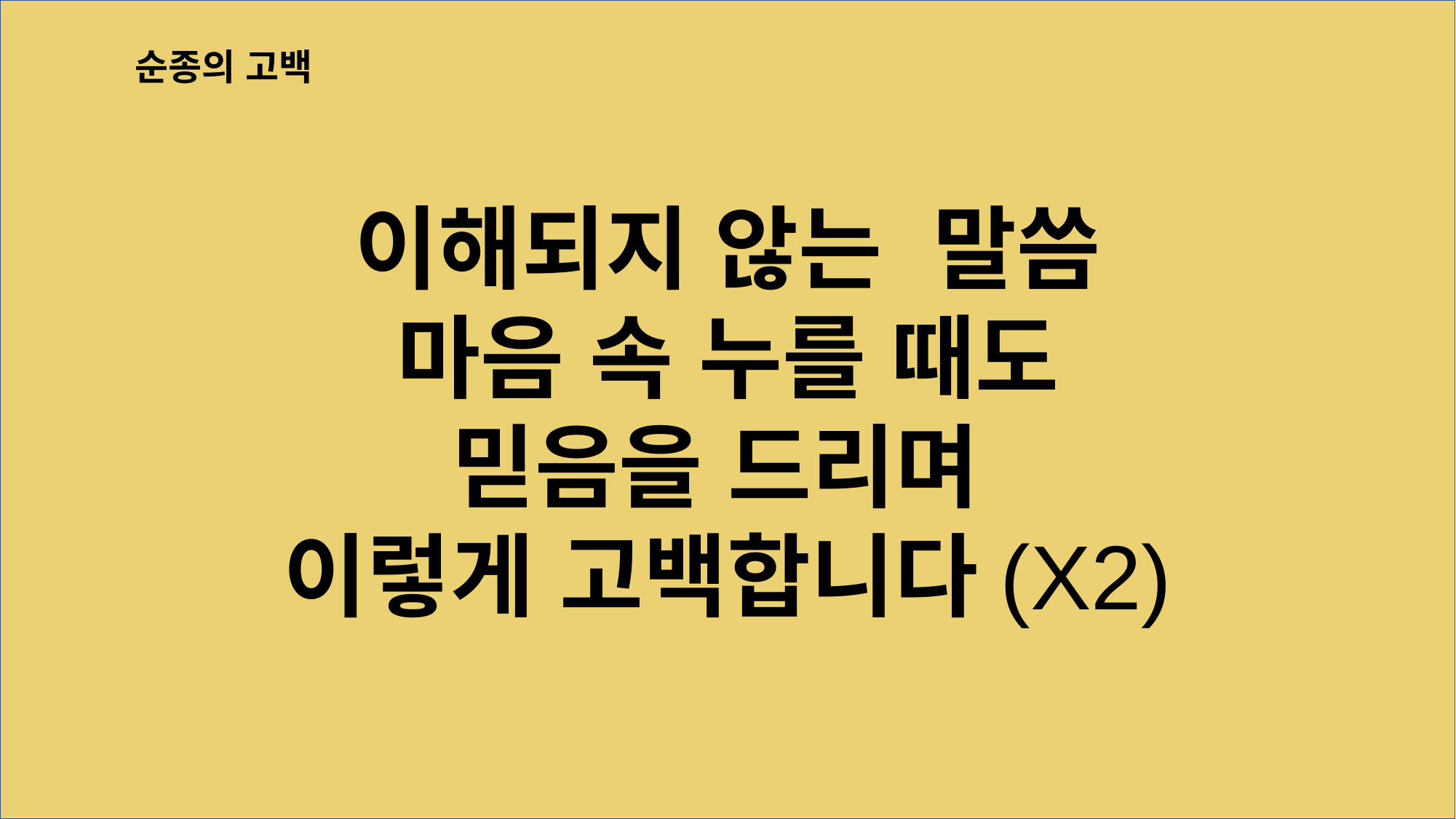

이해되지 않는  말씀
마음 속 누를 때도
믿음을 드리며
이렇게 고백합니다(X2)
순종의 고백